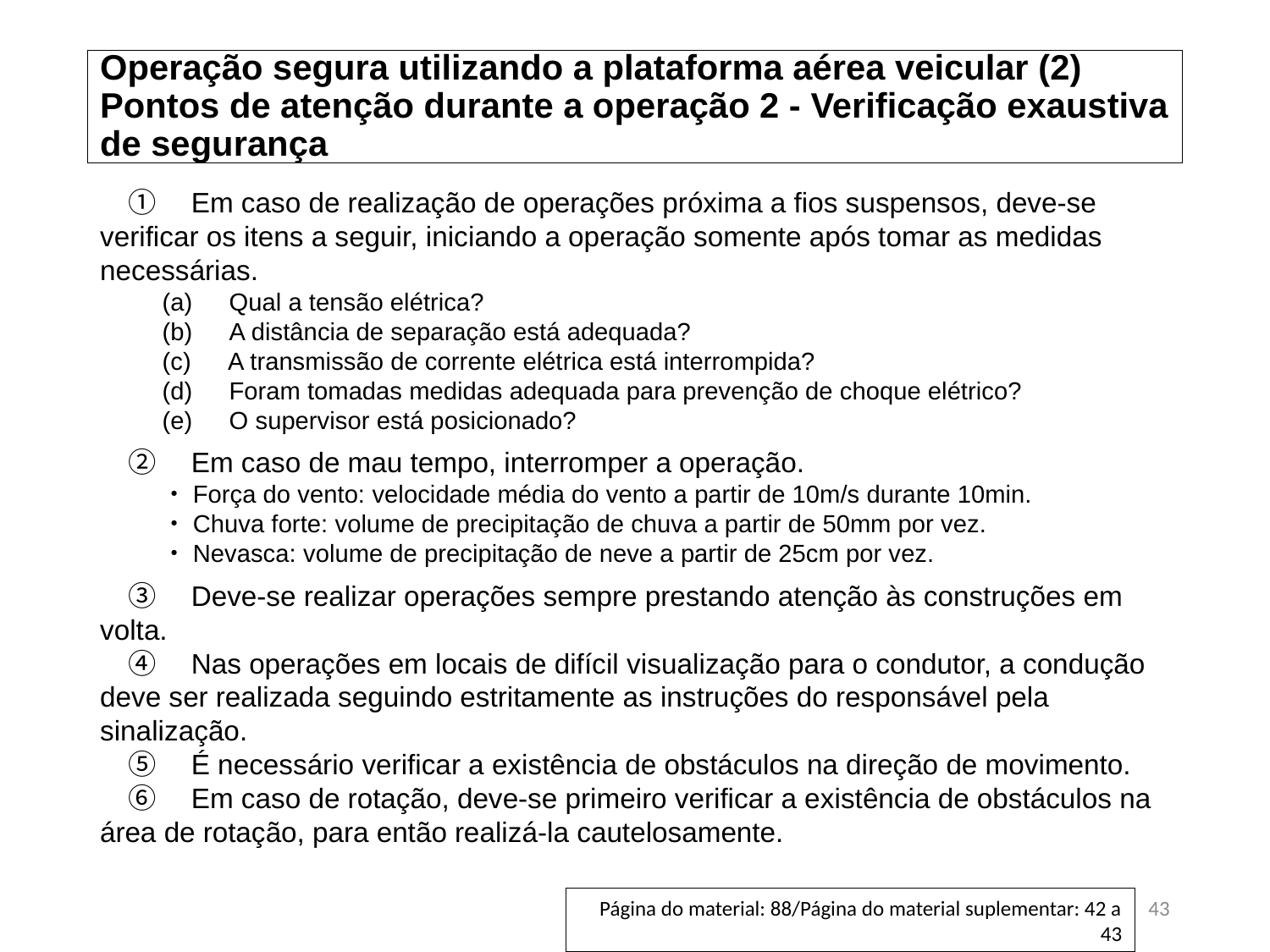

# Operação segura utilizando a plataforma aérea veicular (2) Pontos de atenção durante a operação 2 - Verificação exaustiva de segurança
　①　Em caso de realização de operações próxima a fios suspensos, deve-se verificar os itens a seguir, iniciando a operação somente após tomar as medidas necessárias.
(a)　Qual a tensão elétrica?
(b)　A distância de separação está adequada?
(c)　A transmissão de corrente elétrica está interrompida?
(d)　Foram tomadas medidas adequada para prevenção de choque elétrico?
(e)　O supervisor está posicionado?
　②　Em caso de mau tempo, interromper a operação.
・Força do vento: velocidade média do vento a partir de 10m/s durante 10min.
・Chuva forte: volume de precipitação de chuva a partir de 50mm por vez.
・Nevasca: volume de precipitação de neve a partir de 25cm por vez.
　③　Deve-se realizar operações sempre prestando atenção às construções em volta.
　④　Nas operações em locais de difícil visualização para o condutor, a condução deve ser realizada seguindo estritamente as instruções do responsável pela sinalização.
　⑤　É necessário verificar a existência de obstáculos na direção de movimento.
　⑥　Em caso de rotação, deve-se primeiro verificar a existência de obstáculos na área de rotação, para então realizá-la cautelosamente.

43
Página do material: 88/Página do material suplementar: 42 a 43